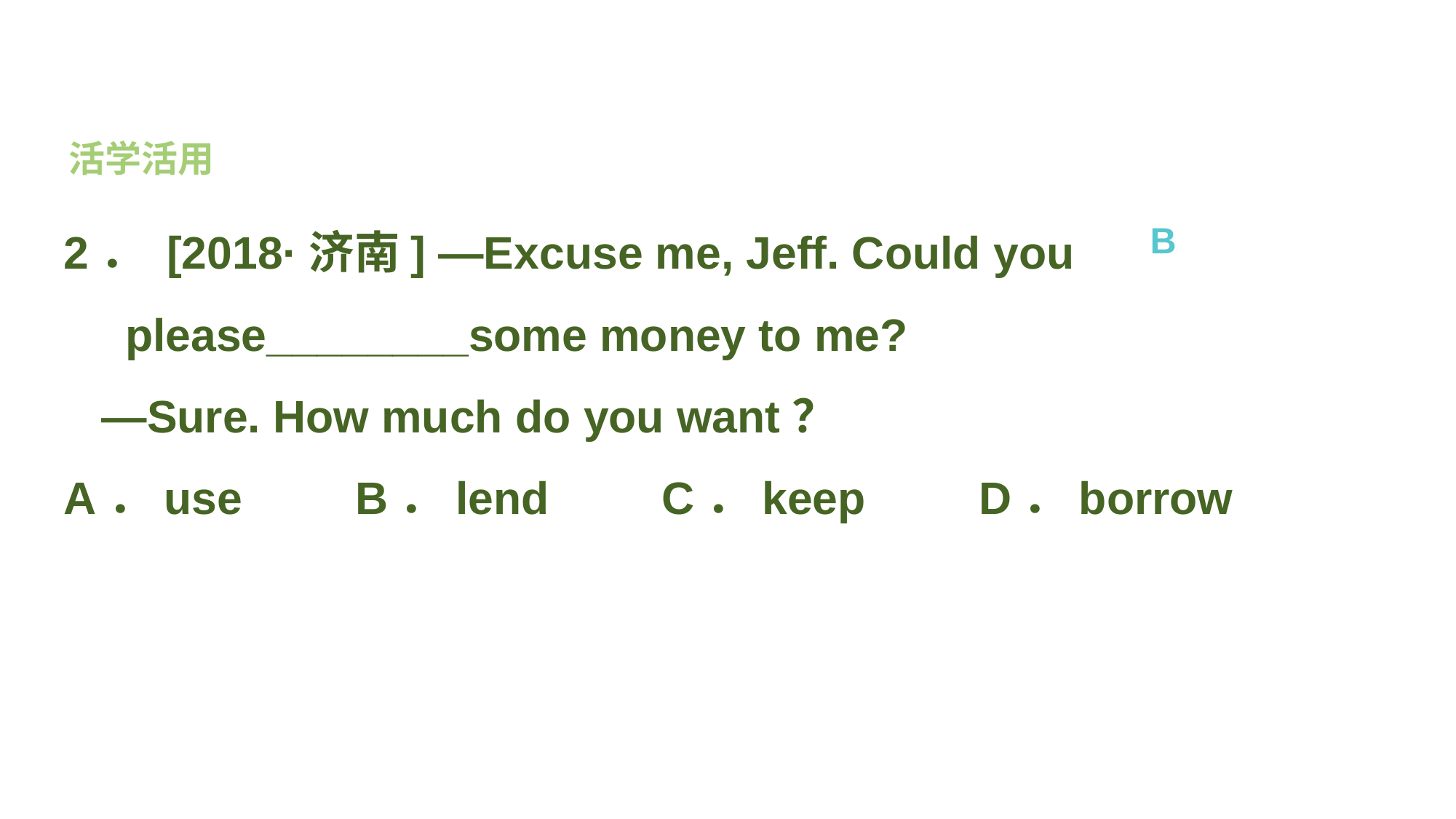

活学活用
2． [2018·济南] —Excuse me, Jeff. Could you please________some money to me?
   —Sure. How much do you want？
A．use  　  B．lend         C．keep         D．borrow

B